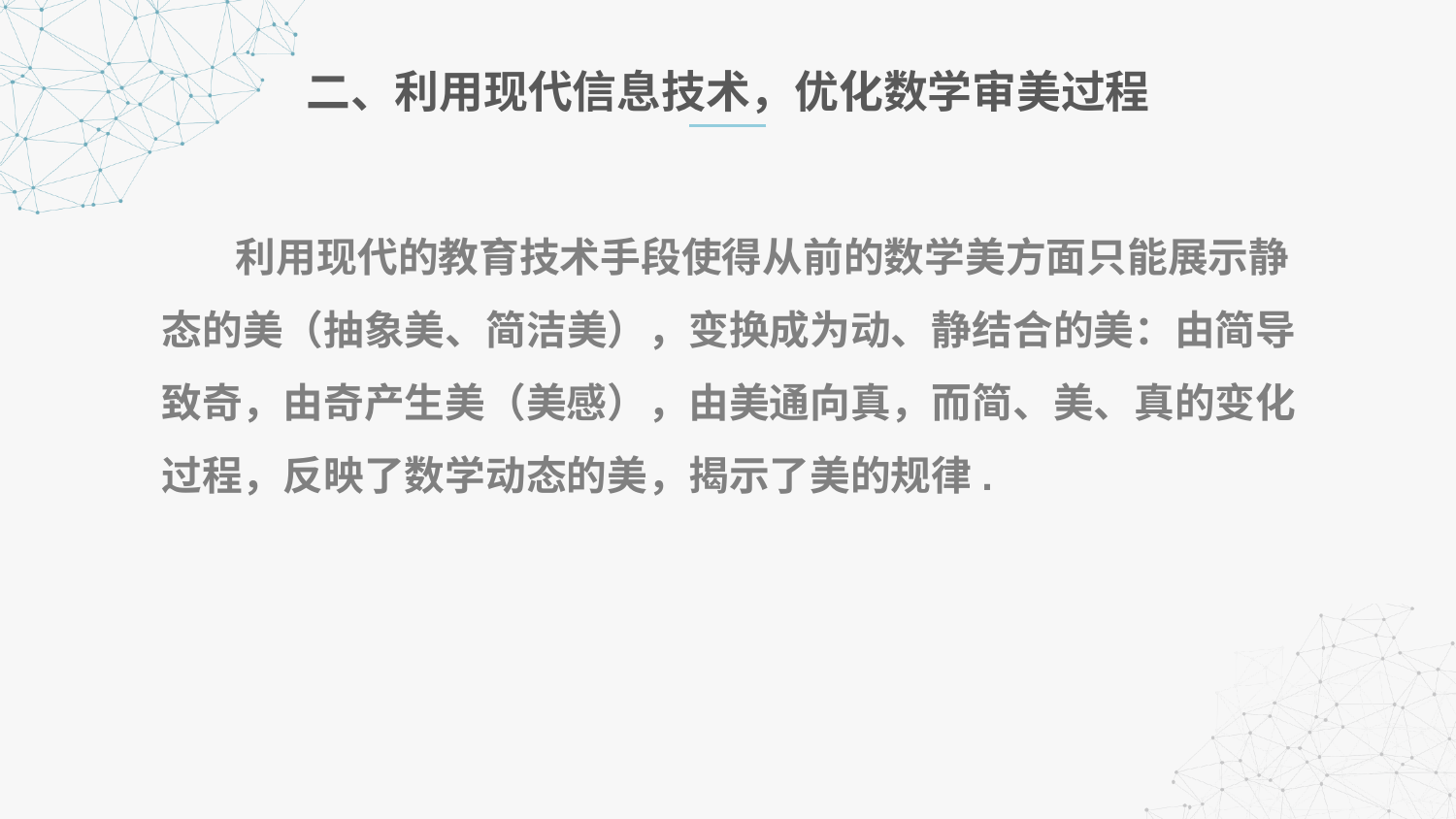

二、利用现代信息技术，优化数学审美过程

       利用现代的教育技术手段使得从前的数学美方面只能展示静态的美（抽象美、简洁美），变换成为动、静结合的美：由简导致奇，由奇产生美（美感），由美通向真，而简、美、真的变化过程，反映了数学动态的美，揭示了美的规律.